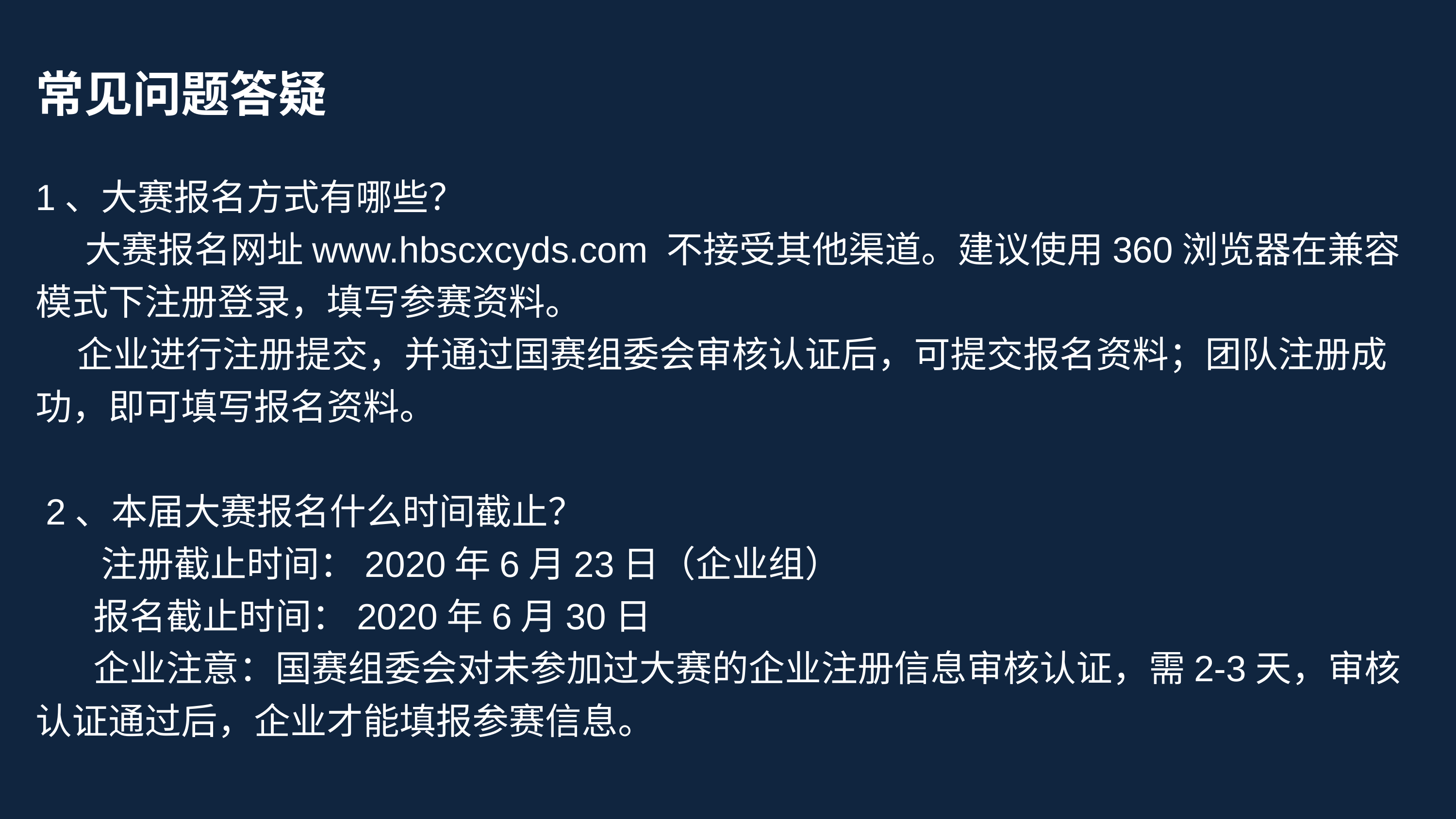

常见问题答疑

1、大赛报名方式有哪些？
     大赛报名网址www.hbscxcyds.com 不接受其他渠道。建议使用360浏览器在兼容模式下注册登录，填写参赛资料。
    企业进行注册提交，并通过国赛组委会审核认证后，可提交报名资料；团队注册成功，即可填写报名资料。

 2、本届大赛报名什么时间截止？
       注册截止时间：2020年6月23日（企业组）
      报名截止时间：2020年6月30日
      企业注意：国赛组委会对未参加过大赛的企业注册信息审核认证，需2-3天，审核认证通过后，企业才能填报参赛信息。